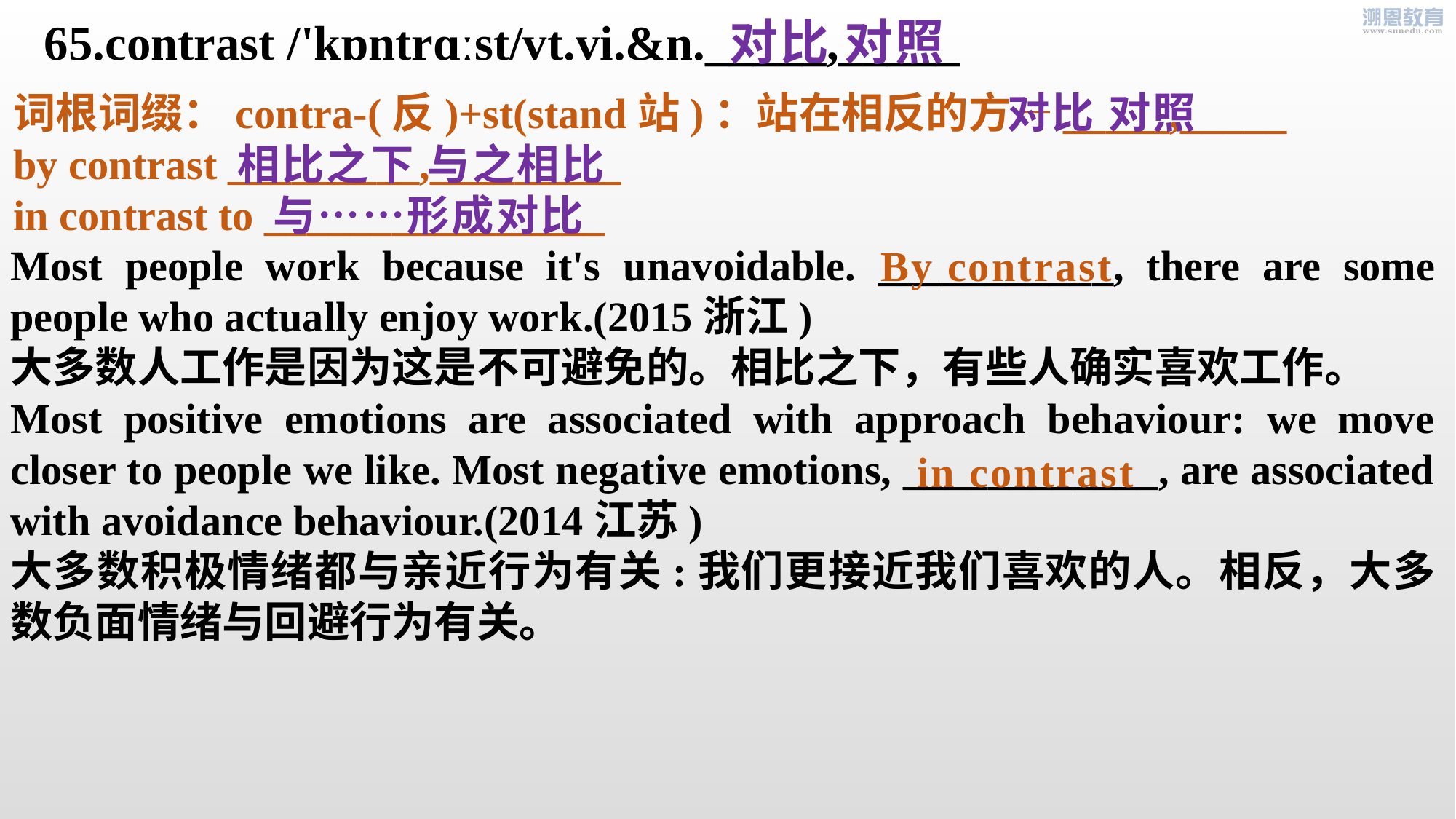

65.contrast /'kɒntrɑːst/vt.vi.&n._____,_____
对比 对照
词根词缀：contra-(反)+st(stand站)：站在相反的方—_____,_____
by contrast _________,_________
in contrast to ________________
对比 对照
相比之下 与之相比
与……形成对比
Most people work because it's unavoidable. ___________, there are some people who actually enjoy work.(2015浙江)
大多数人工作是因为这是不可避免的。相比之下，有些人确实喜欢工作。
Most positive emotions are associated with approach behaviour: we move closer to people we like. Most negative emotions, ____________, are associated with avoidance behaviour.(2014江苏)
大多数积极情绪都与亲近行为有关:我们更接近我们喜欢的人。相反，大多数负面情绪与回避行为有关。

By contrast
in contrast